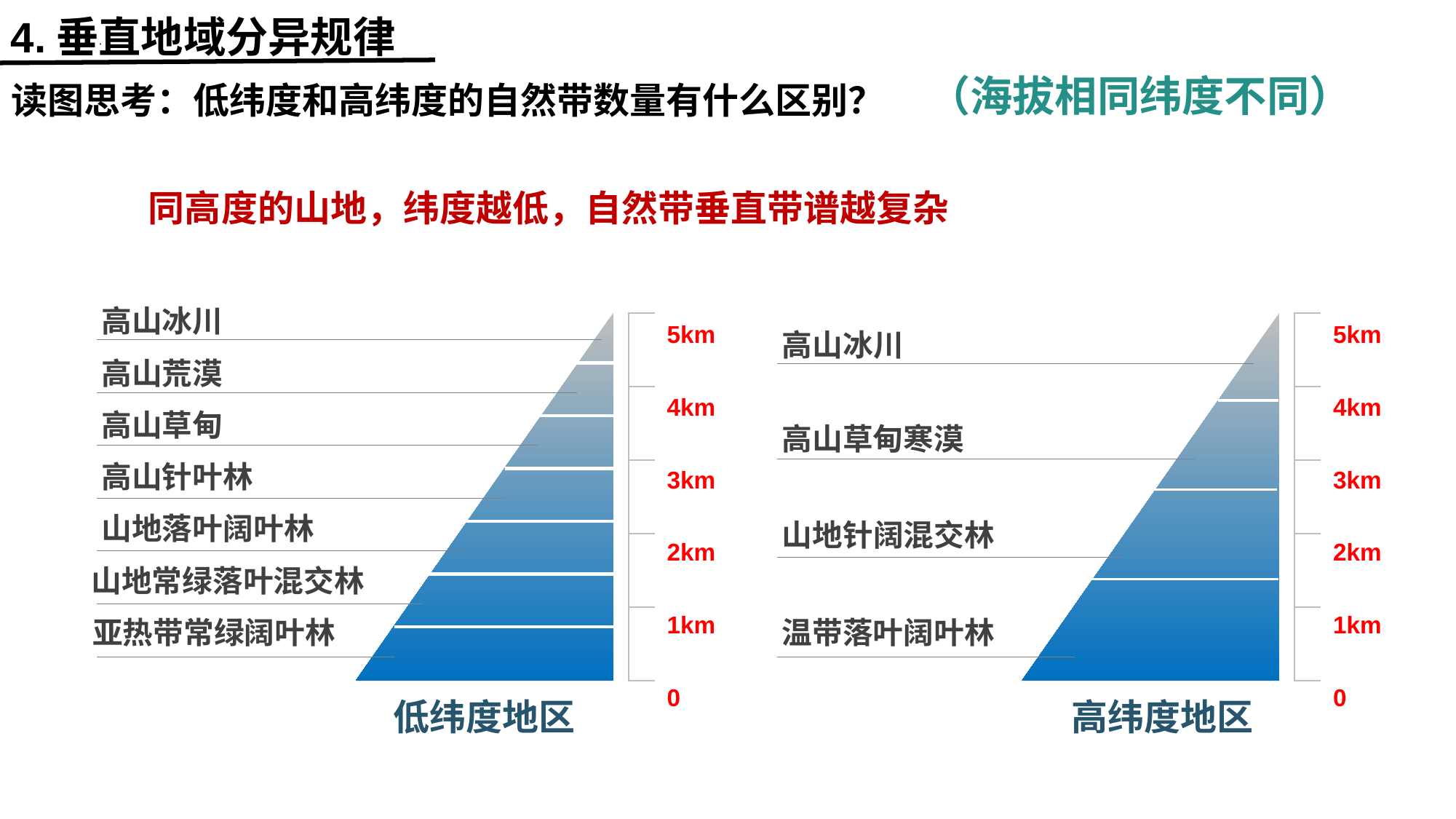

4.垂直地域分异规律
读图思考：低纬度和高纬度的自然带数量有什么区别？
（海拔相同纬度不同）
同高度的山地，纬度越低，自然带垂直带谱越复杂
5km
4km
3km
2km
1km
0
5km
4km
3km
2km
1km
0
高山冰川

|  |
| --- |
|  |
|  |
|  |
|  |

|  |
| --- |
|  |
|  |
|  |
|  |
高山冰川
高山荒漠
高山草甸
高山草甸寒漠
高山针叶林
山地落叶阔叶林
山地针阔混交林
山地常绿落叶混交林
亚热带常绿阔叶林
温带落叶阔叶林
高纬度地区
低纬度地区